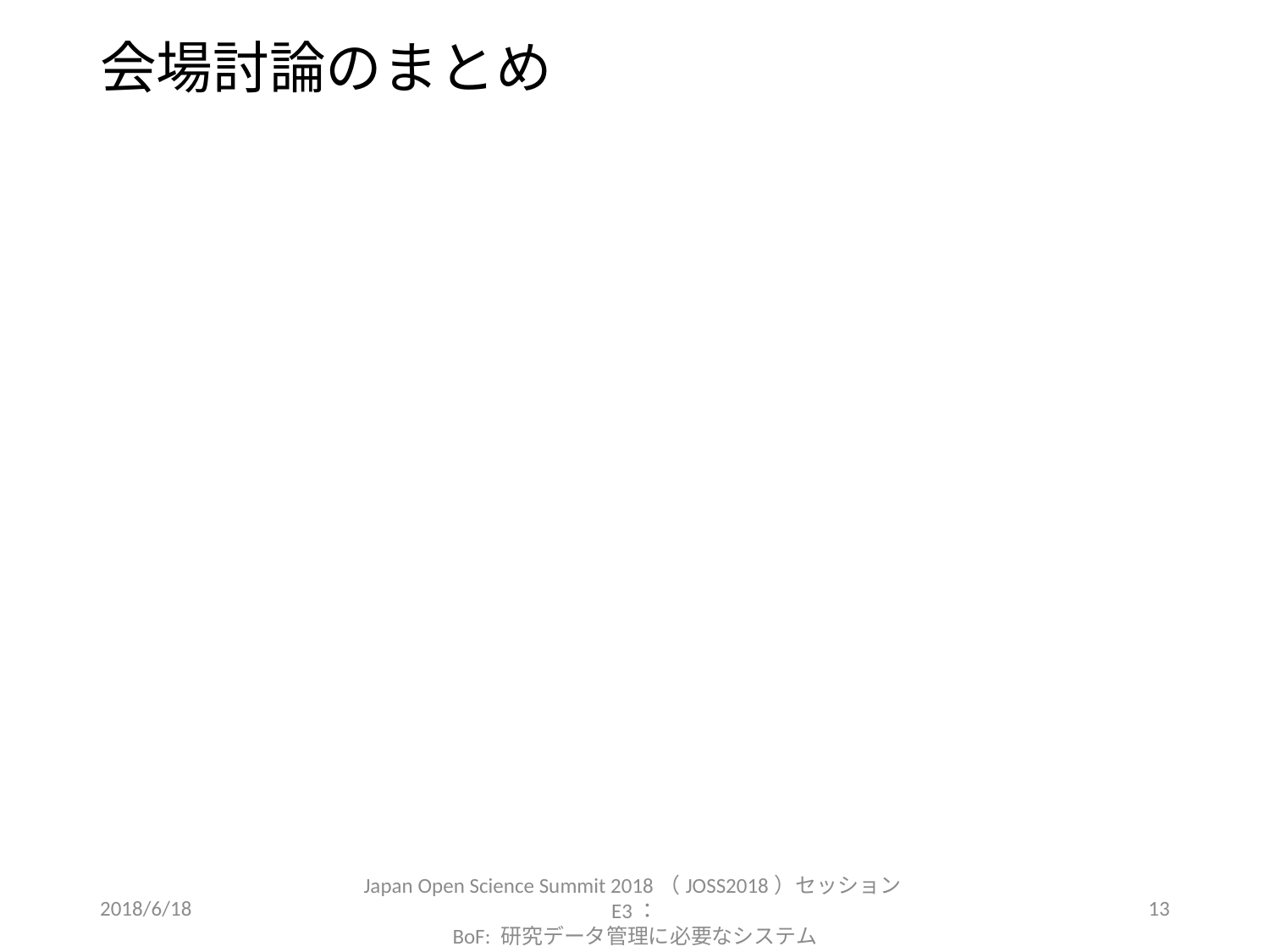

# 会場討論のまとめ

2018/6/18
13
Japan Open Science Summit 2018（JOSS2018）セッションE3：
BoF: 研究データ管理に必要なシステム